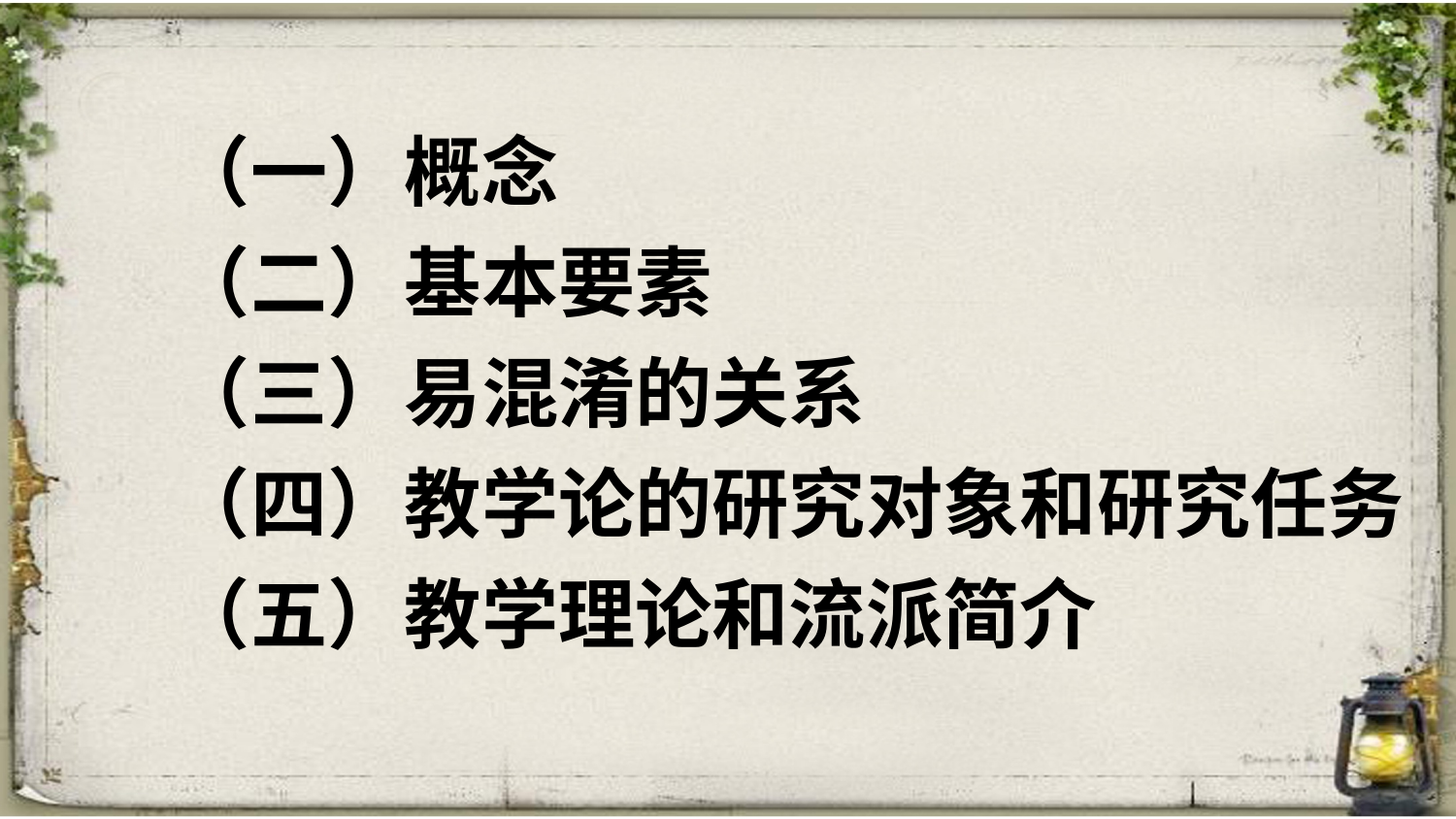

（一）概念
（二）基本要素
（三）易混淆的关系
（四）教学论的研究对象和研究任务
（五）教学理论和流派简介